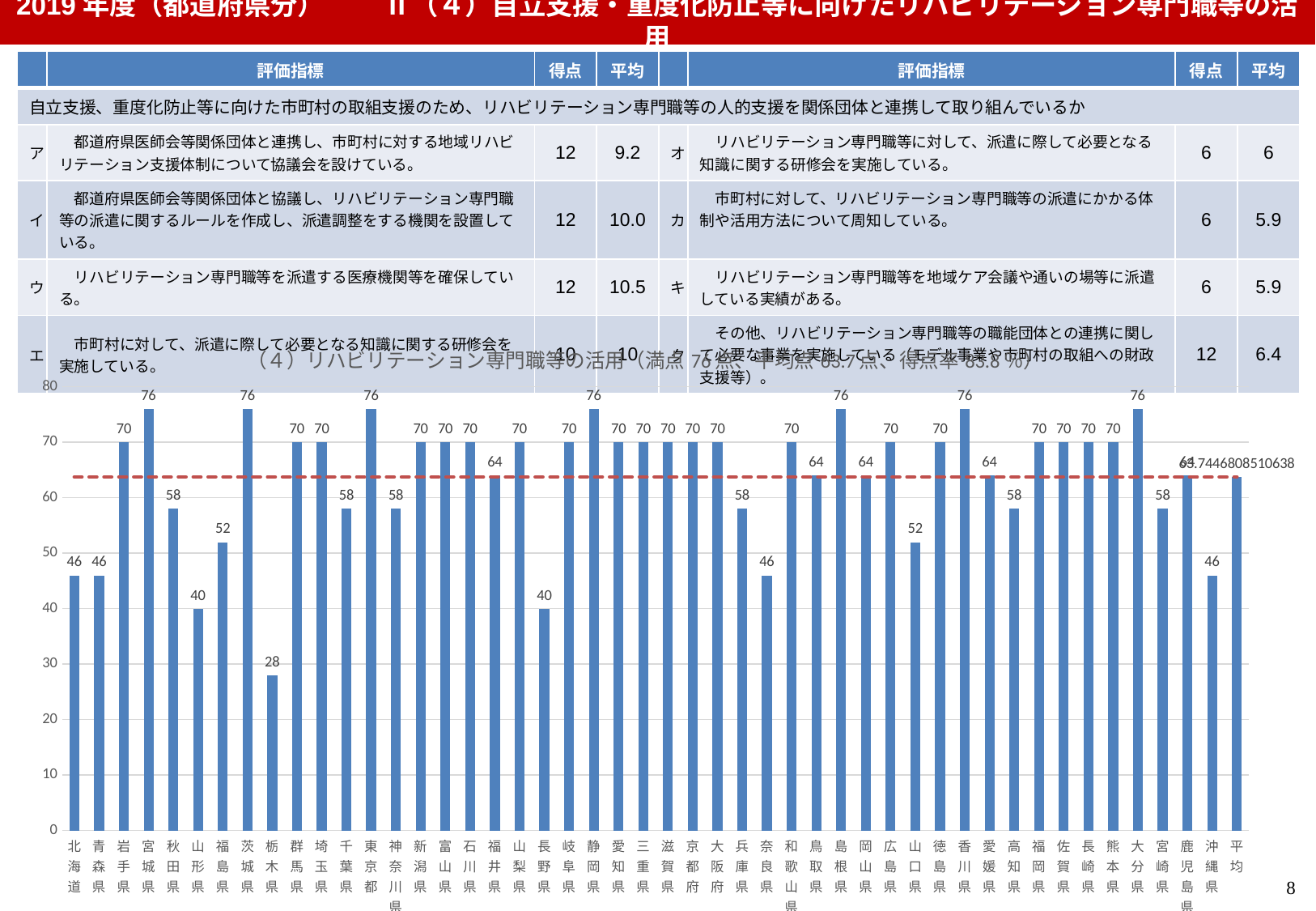

2019年度（都道府県分） 　　Ⅱ（４）自立支援・重度化防止等に向けたリハビリテーション専門職等の活用
|  | 評価指標 | 得点 | 平均 |  | 評価指標 | 得点 | 平均 |
| --- | --- | --- | --- | --- | --- | --- | --- |
| 自立支援、重度化防止等に向けた市町村の取組支援のため、リハビリテーション専門職等の人的支援を関係団体と連携して取り組んでいるか |  |  |  |  |  |  |  |
| ア | 都道府県医師会等関係団体と連携し、市町村に対する地域リハビリテーション支援体制について協議会を設けている。 | 12 | 9.2 | オ | リハビリテーション専門職等に対して、派遣に際して必要となる知識に関する研修会を実施している。 | 6 | 6 |
| イ | 都道府県医師会等関係団体と協議し、リハビリテーション専門職等の派遣に関するルールを作成し、派遣調整をする機関を設置している。 | 12 | 10.0 | カ | 市町村に対して、リハビリテーション専門職等の派遣にかかる体制や活用方法について周知している。 | 6 | 5.9 |
| ウ | リハビリテーション専門職等を派遣する医療機関等を確保している。 | 12 | 10.5 | キ | リハビリテーション専門職等を地域ケア会議や通いの場等に派遣している実績がある。 | 6 | 5.9 |
| エ | 市町村に対して、派遣に際して必要となる知識に関する研修会を実施している。 | 10 | 10 | ク | その他、リハビリテーション専門職等の職能団体との連携に関して必要な事業を実施している（モデル事業や市町村の取組への財政支援等）。 | 12 | 6.4 |

### Chart: （４）リハビリテーション専門職等の活用（満点76点、平均点63.7点、得点率83.8％）

| Category | 合計 | 平均 |
|---|---|---|
| 北海道 | 46.0 | 63.744680851063826 |
| 青森県 | 46.0 | 63.744680851063826 |
| 岩手県 | 70.0 | 63.744680851063826 |
| 宮城県 | 76.0 | 63.744680851063826 |
| 秋田県 | 58.0 | 63.744680851063826 |
| 山形県 | 40.0 | 63.744680851063826 |
| 福島県 | 52.0 | 63.744680851063826 |
| 茨城県 | 76.0 | 63.744680851063826 |
| 栃木県 | 28.0 | 63.744680851063826 |
| 群馬県 | 70.0 | 63.744680851063826 |
| 埼玉県 | 70.0 | 63.744680851063826 |
| 千葉県 | 58.0 | 63.744680851063826 |
| 東京都 | 76.0 | 63.744680851063826 |
| 神奈川県 | 58.0 | 63.744680851063826 |
| 新潟県 | 70.0 | 63.744680851063826 |
| 富山県 | 70.0 | 63.744680851063826 |
| 石川県 | 70.0 | 63.744680851063826 |
| 福井県 | 64.0 | 63.744680851063826 |
| 山梨県 | 70.0 | 63.744680851063826 |
| 長野県 | 40.0 | 63.744680851063826 |
| 岐阜県 | 70.0 | 63.744680851063826 |
| 静岡県 | 76.0 | 63.744680851063826 |
| 愛知県 | 70.0 | 63.744680851063826 |
| 三重県 | 70.0 | 63.744680851063826 |
| 滋賀県 | 70.0 | 63.744680851063826 |
| 京都府 | 70.0 | 63.744680851063826 |
| 大阪府 | 70.0 | 63.744680851063826 |
| 兵庫県 | 58.0 | 63.744680851063826 |
| 奈良県 | 46.0 | 63.744680851063826 |
| 和歌山県 | 70.0 | 63.744680851063826 |
| 鳥取県 | 64.0 | 63.744680851063826 |
| 島根県 | 76.0 | 63.744680851063826 |
| 岡山県 | 64.0 | 63.744680851063826 |
| 広島県 | 70.0 | 63.744680851063826 |
| 山口県 | 52.0 | 63.744680851063826 |
| 徳島県 | 70.0 | 63.744680851063826 |
| 香川県 | 76.0 | 63.744680851063826 |
| 愛媛県 | 64.0 | 63.744680851063826 |
| 高知県 | 58.0 | 63.744680851063826 |
| 福岡県 | 70.0 | 63.744680851063826 |
| 佐賀県 | 70.0 | 63.744680851063826 |
| 長崎県 | 70.0 | 63.744680851063826 |
| 熊本県 | 70.0 | 63.744680851063826 |
| 大分県 | 76.0 | 63.744680851063826 |
| 宮崎県 | 58.0 | 63.744680851063826 |
| 鹿児島県 | 64.0 | 63.744680851063826 |
| 沖縄県 | 46.0 | 63.744680851063826 |
| 平均 | 63.744680851063826 | 63.744680851063826 |
8